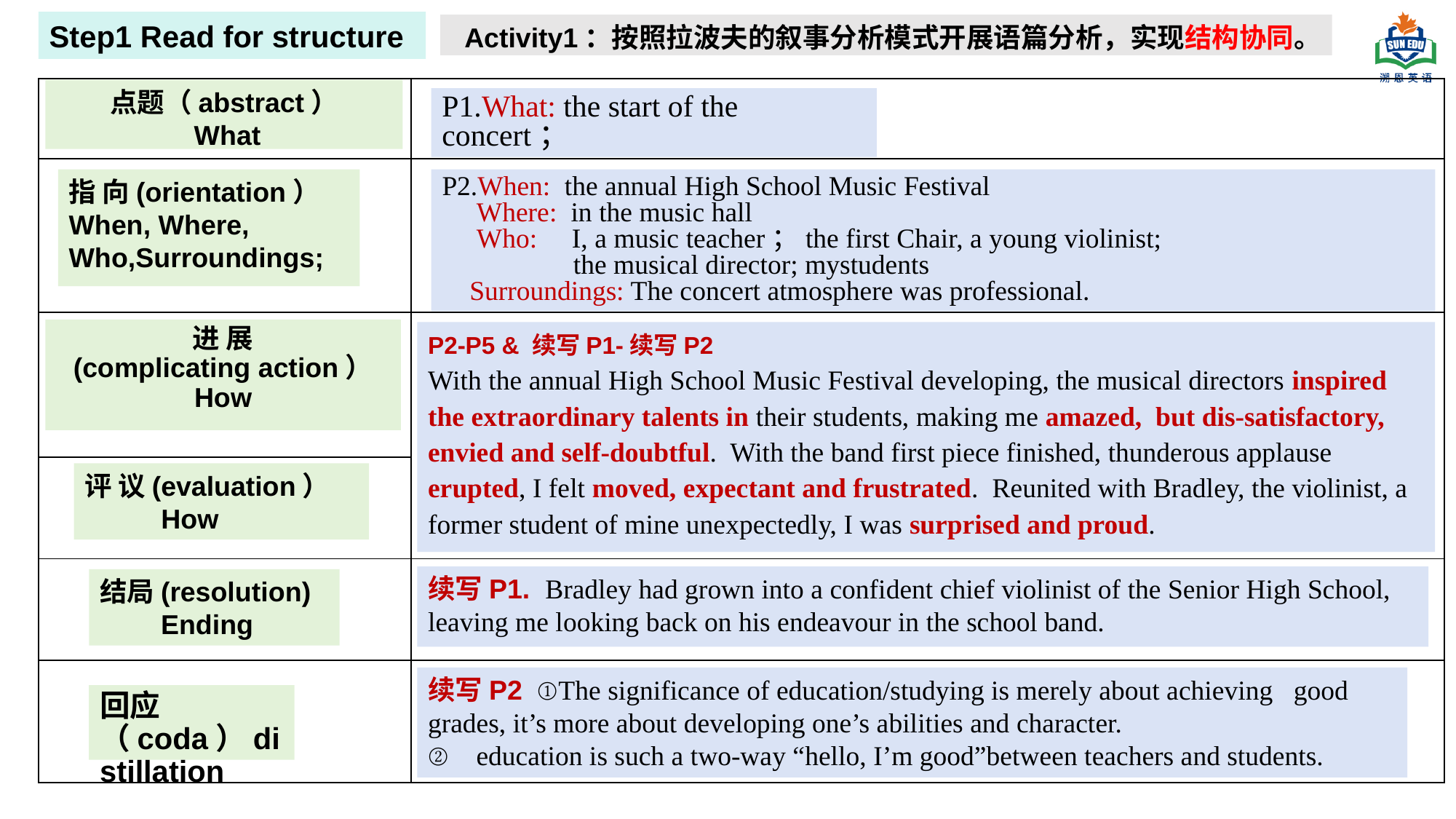

Step1 Read for structure
Activity1：按照拉波夫的叙事分析模式开展语篇分析，实现结构协同。

|  |  |
| --- | --- |
|  |  |
|  |  |
|  |  |
|  |  |
|  |  |
点题（abstract）
 What

P1.What: the start of the concert；
指 向(orientation）
When, Where,
Who,Surroundings;

P2.When:  the annual High School Music Festival
     Where:  in the music hall
     Who:     I, a music teacher；the first Chair, a young violinist;
                   the musical director; mystudents
    Surroundings: The concert atmosphere was professional.
进 展
(complicating action）
How
P2-P5 & 续写P1-续写P2
With the annual High School Music Festival developing, the musical directors inspired  the extraordinary talents in their students, making me amazed,  but dis-satisfactory, envied and self-doubtful.  With the band first piece finished, thunderous applause erupted, I felt moved, expectant and frustrated.  Reunited with Bradley, the violinist, a former student of mine unexpectedly, I was surprised and proud.
评 议(evaluation）
          How
续写P1.  Bradley had grown into a confident chief violinist of the Senior High School, leaving me looking back on his endeavour in the school band.

结局(resolution)
        Ending
续写P2  ①The significance of education/studying is merely about achieving   good grades, it’s more about developing one’s abilities and character.
②    education is such a two-way “hello, I’m good”between teachers and students.

回应（coda）distillation